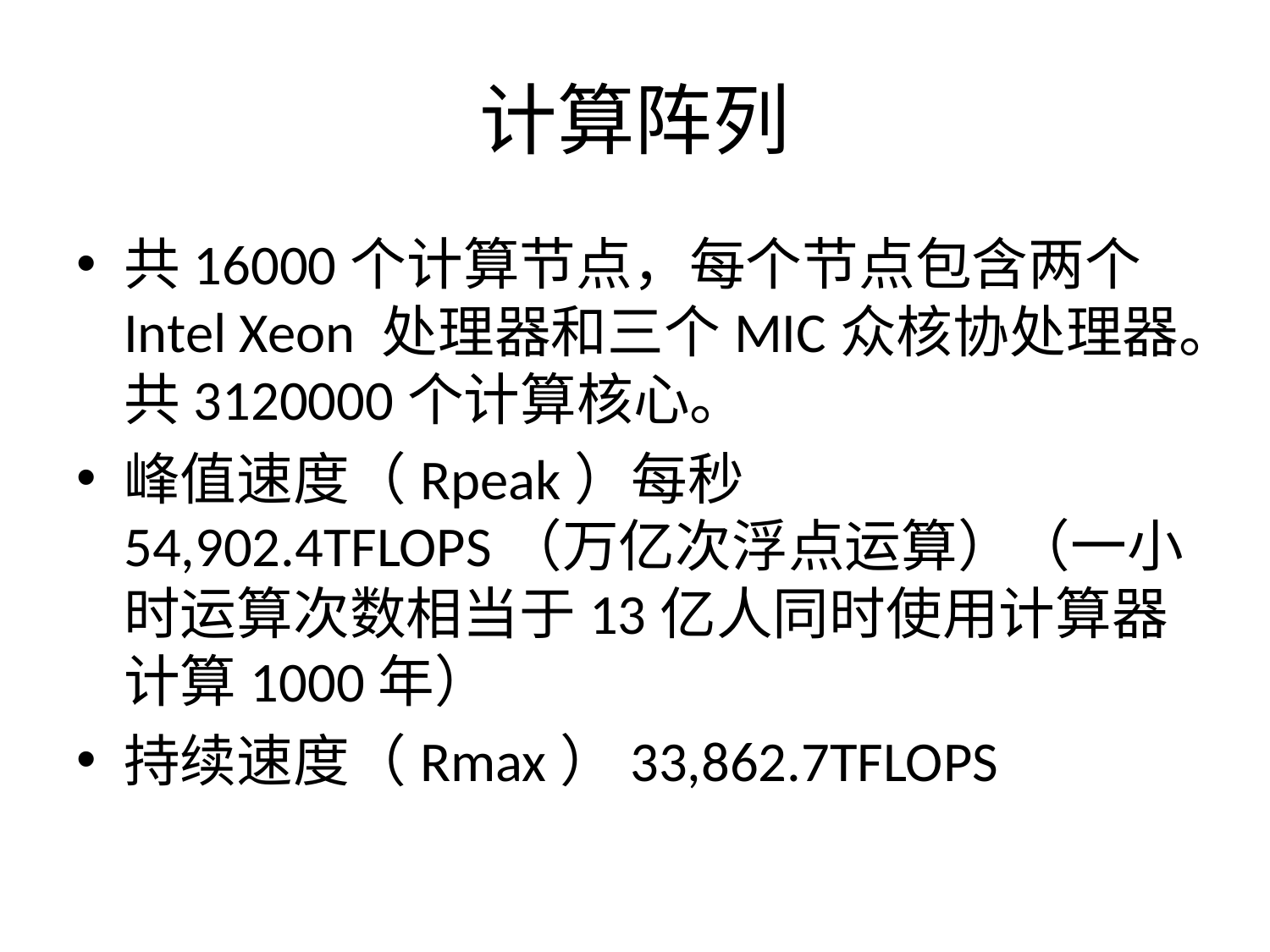

# 计算阵列
共16000个计算节点，每个节点包含两个Intel Xeon 处理器和三个MIC众核协处理器。共3120000个计算核心。
峰值速度（Rpeak）每秒54,902.4TFLOPS（万亿次浮点运算）（一小时运算次数相当于13亿人同时使用计算器计算1000年）
持续速度（Rmax）33,862.7TFLOPS